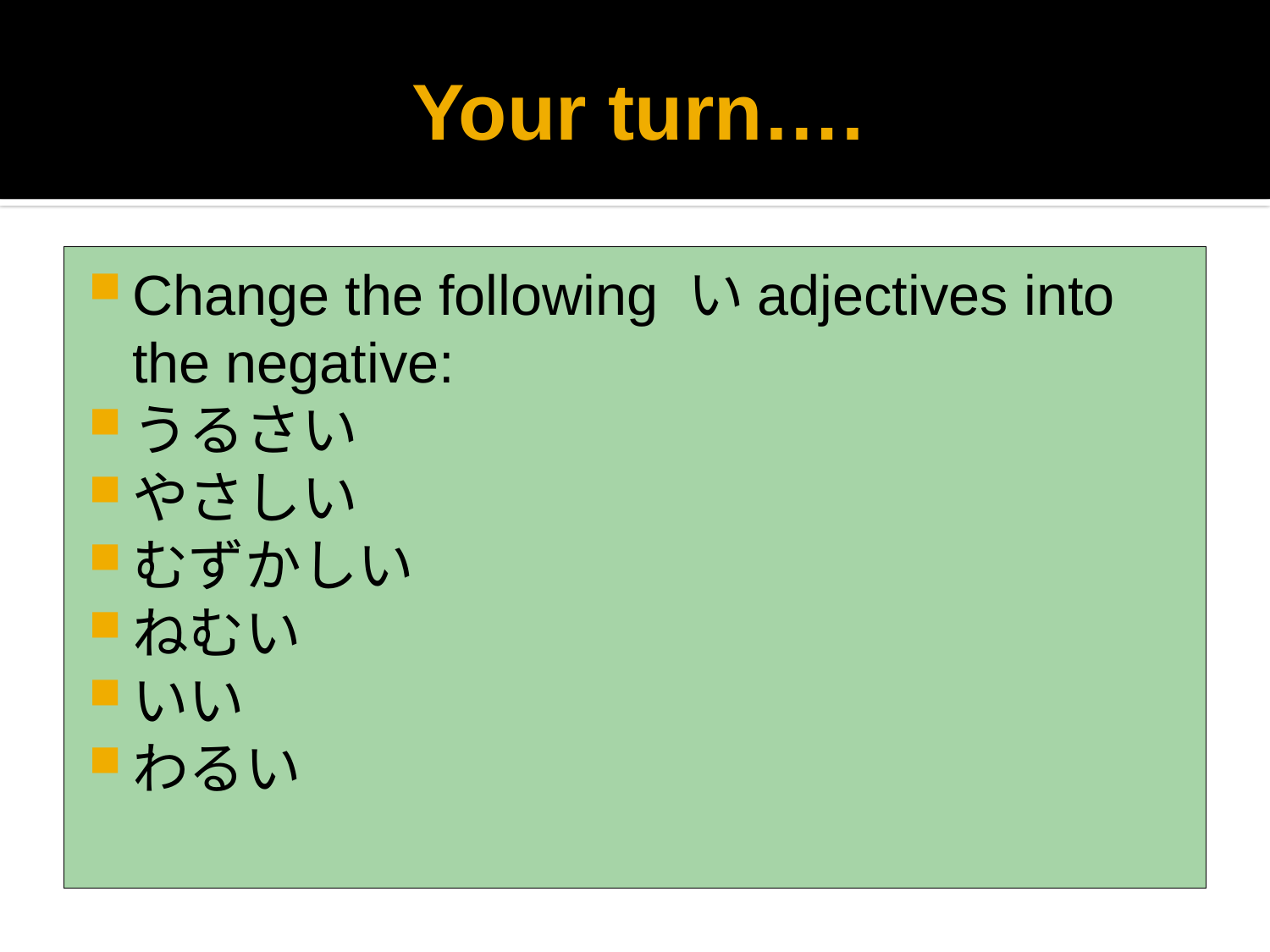

# Your turn….
Change the following いadjectives into the negative:
うるさい
やさしい
むずかしい
ねむい
いい
わるい